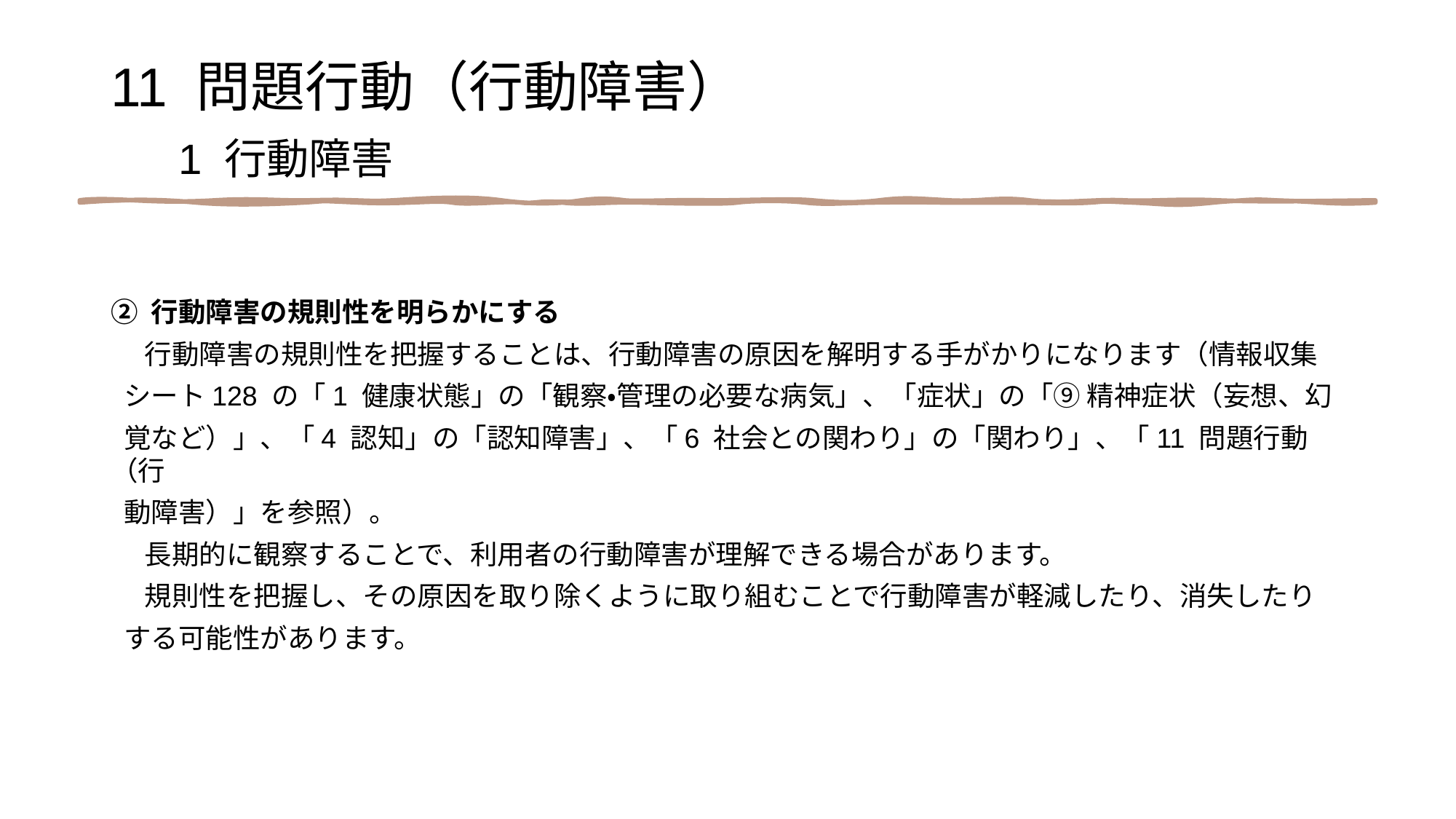

11 問題行動（行動障害）
　1 行動障害

② 行動障害の規則性を明らかにする
　 行動障害の規則性を把握することは、行動障害の原因を解明する手がかりになります（情報収集
 シート128 の「1 健康状態」の「観察・管理の必要な病気」、「症状」の「⑨ 精神症状（妄想、幻
 覚など）」、「4 認知」の「認知障害」、「6 社会との関わり」の「関わり」、「11 問題行動（行
 動障害）」を参照）。
　 長期的に観察することで、利用者の行動障害が理解できる場合があります。
　 規則性を把握し、その原因を取り除くように取り組むことで行動障害が軽減したり、消失したり
 する可能性があります。